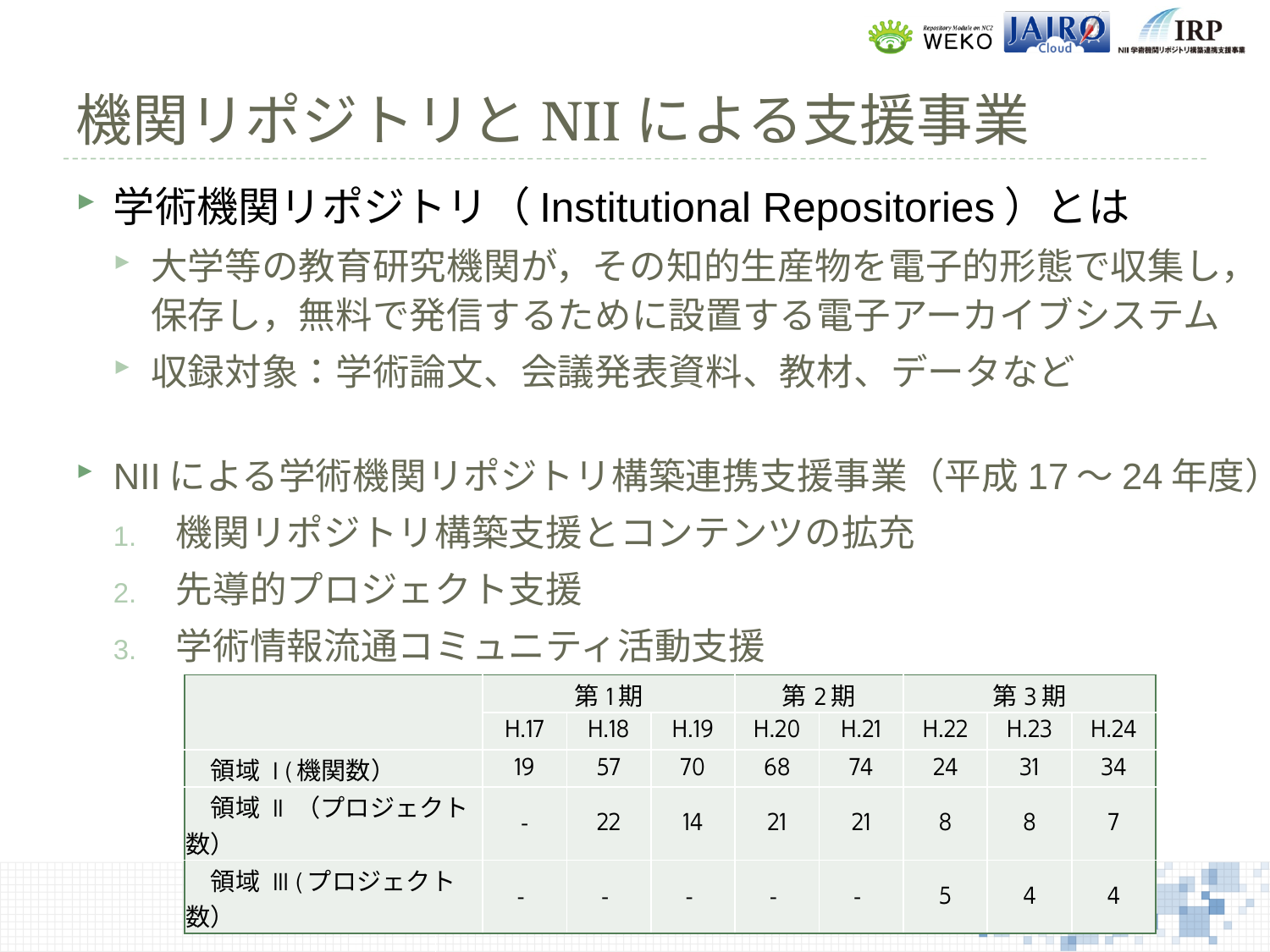

# 機関リポジトリとNIIによる支援事業
学術機関リポジトリ（Institutional Repositories）とは
大学等の教育研究機関が，その知的生産物を電子的形態で収集し，保存し，無料で発信するために設置する電子アーカイブシステム
収録対象：学術論文、会議発表資料、教材、データなど

NIIによる学術機関リポジトリ構築連携支援事業（平成17～24年度）
機関リポジトリ構築支援とコンテンツの拡充
先導的プロジェクト支援
学術情報流通コミュニティ活動支援

|  | 第1期 |  |  | 第2期 |  | 第3期 |  |  |
| --- | --- | --- | --- | --- | --- | --- | --- | --- |
|  | H.17 | H.18 | H.19 | H.20 | H.21 | H.22 | H.23 | H.24 |
| 領域 I (機関数） | 19 | 57 | 70 | 68 | 74 | 24 | 31 | 34 |
| 領域 II （プロジェクト数） | - | 22 | 14 | 21 | 21 | 8 | 8 | 7 |
| 領域 III (プロジェクト数） | - | - | - | - | - | 5 | 4 | 4 |